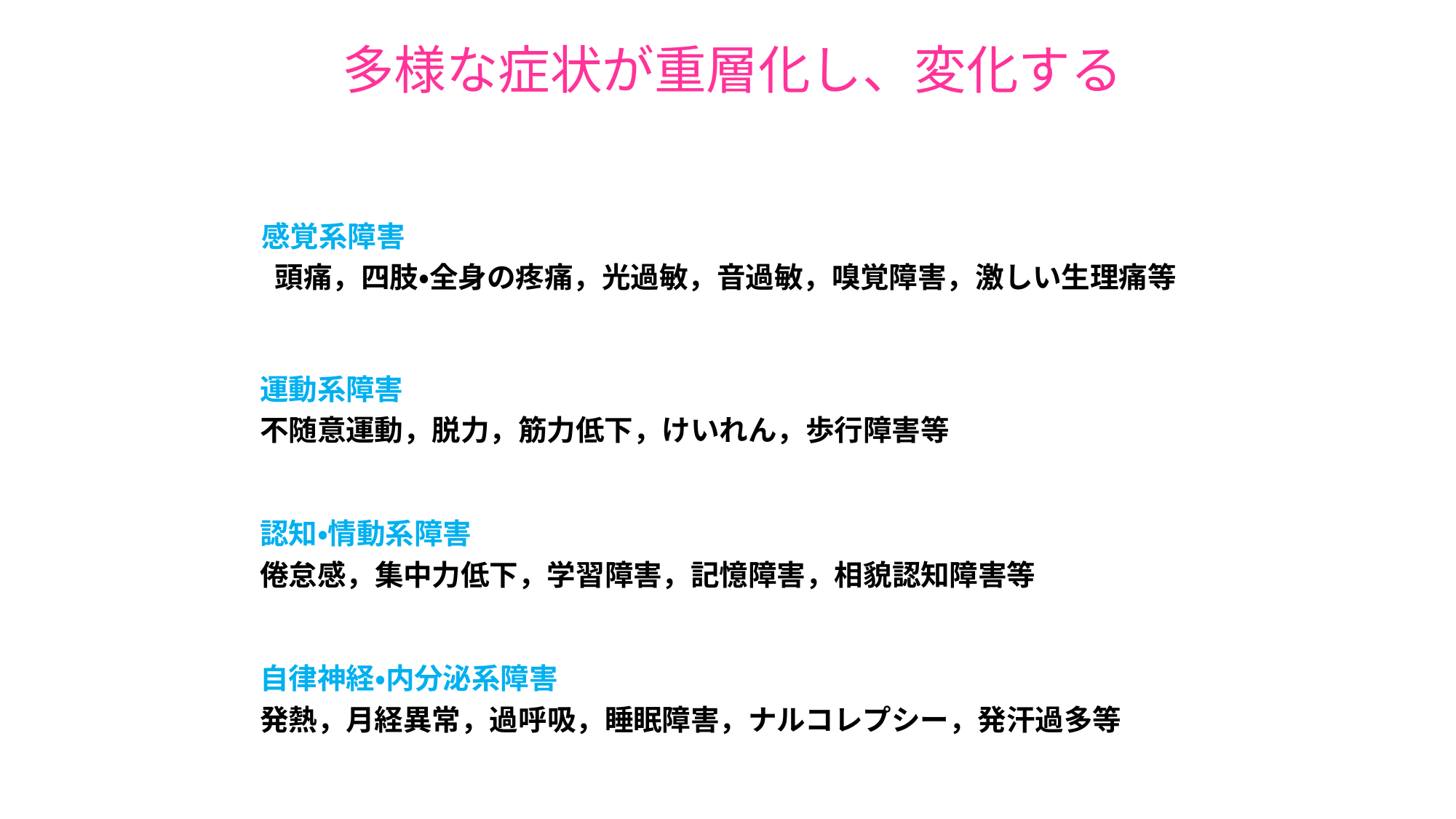

# 多様な症状が重層化し、変化する

感覚系障害
 頭痛，四肢・全身の疼痛，光過敏，音過敏，嗅覚障害，激しい生理痛等
運動系障害
不随意運動，脱力，筋力低下，けいれん，歩行障害等
認知・情動系障害
倦怠感，集中力低下，学習障害，記憶障害，相貌認知障害等
自律神経・内分泌系障害
発熱，月経異常，過呼吸，睡眠障害，ナルコレプシー，発汗過多等